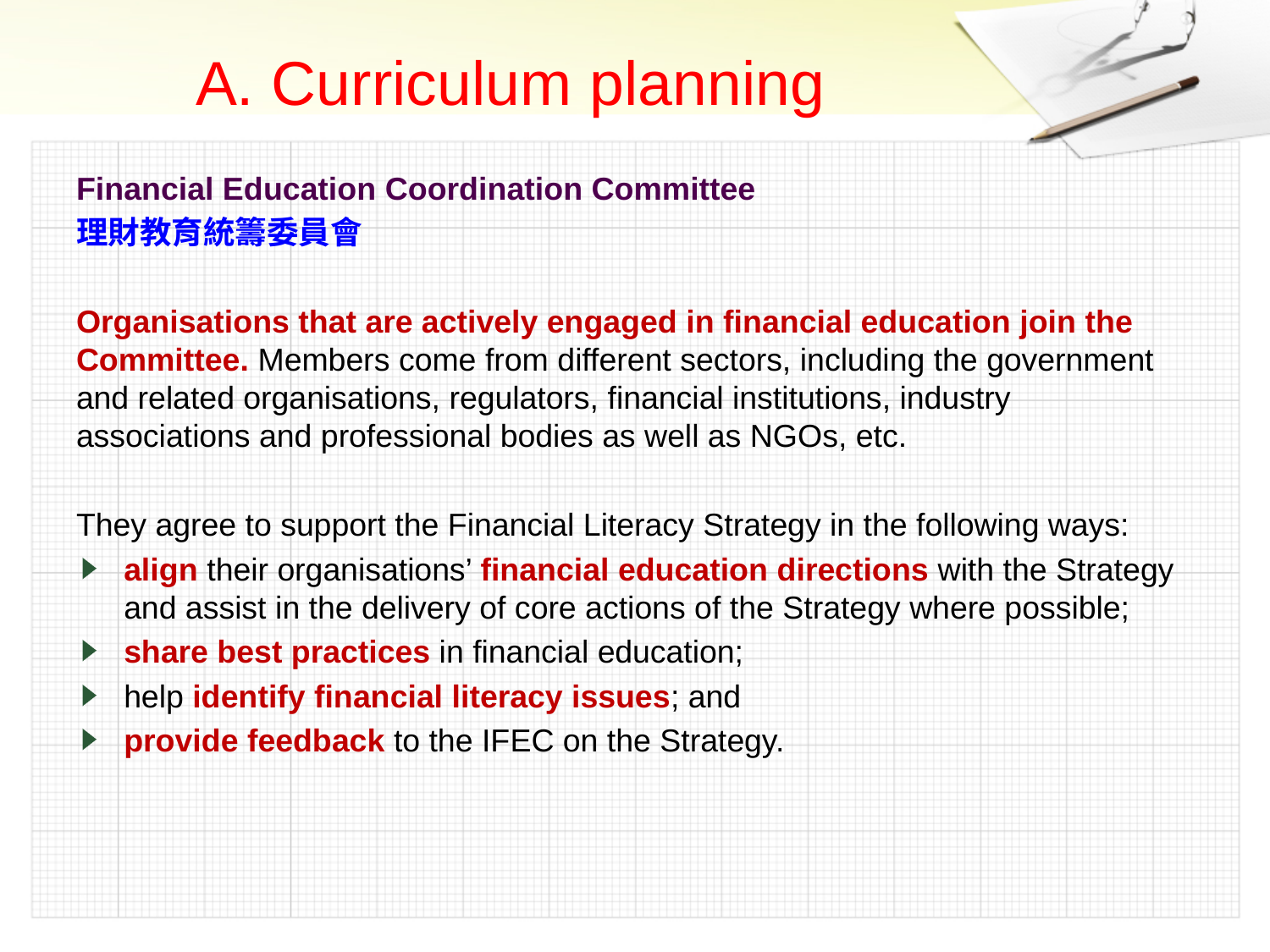

# A. Curriculum planning
Financial Education Coordination Committee
理財教育統籌委員會

Organisations that are actively engaged in financial education join the Committee. Members come from different sectors, including the government and related organisations, regulators, financial institutions, industry associations and professional bodies as well as NGOs, etc.

They agree to support the Financial Literacy Strategy in the following ways:
align their organisations’ financial education directions with the Strategy and assist in the delivery of core actions of the Strategy where possible;
share best practices in financial education;
help identify financial literacy issues; and
provide feedback to the IFEC on the Strategy.